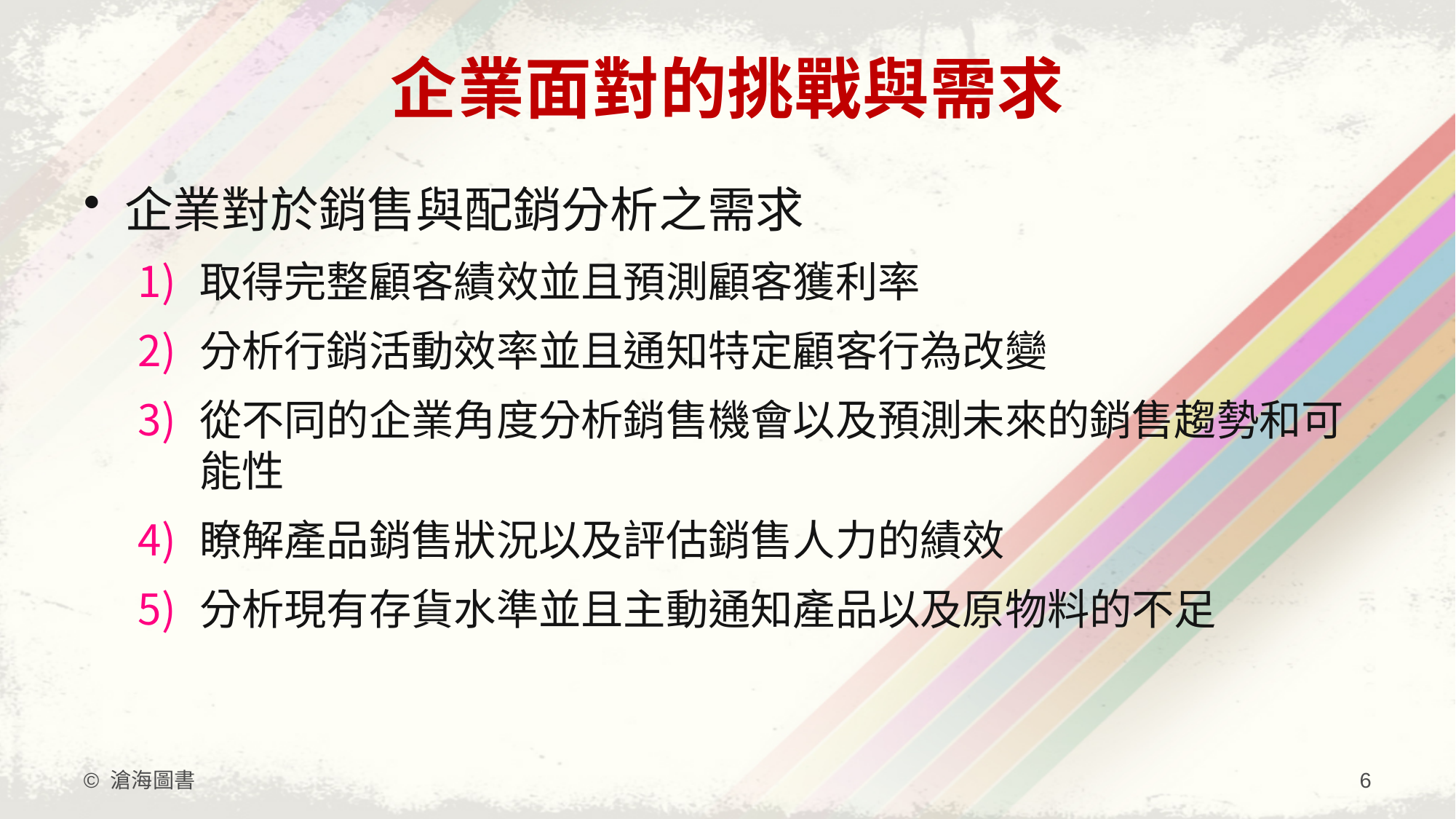

# 企業面對的挑戰與需求
企業對於銷售與配銷分析之需求
取得完整顧客績效並且預測顧客獲利率
分析行銷活動效率並且通知特定顧客行為改變
從不同的企業角度分析銷售機會以及預測未來的銷售趨勢和可能性
瞭解產品銷售狀況以及評估銷售人力的績效
分析現有存貨水準並且主動通知產品以及原物料的不足

© 滄海圖書
6